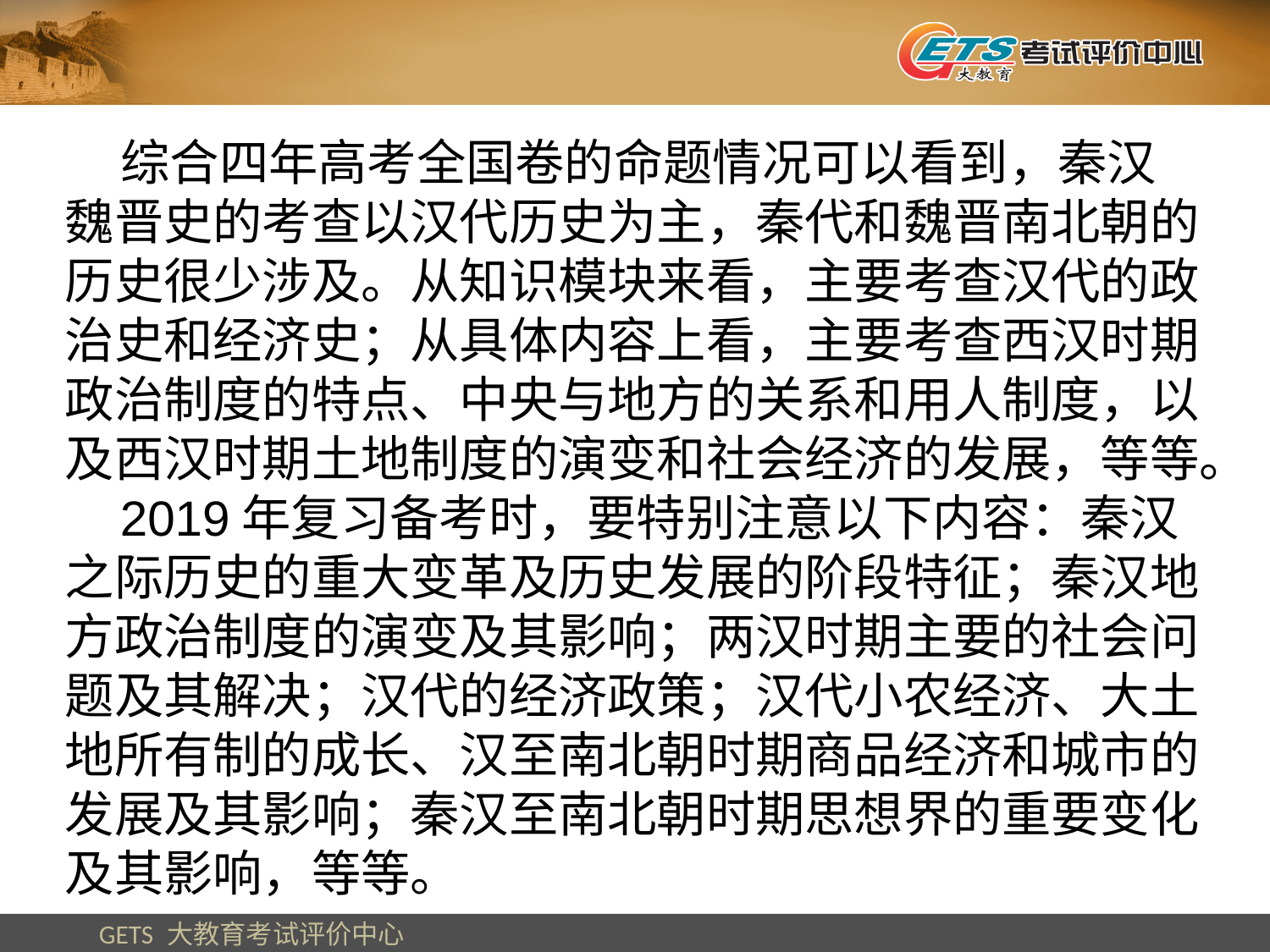

综合四年高考全国卷的命题情况可以看到，秦汉魏晋史的考查以汉代历史为主，秦代和魏晋南北朝的历史很少涉及。从知识模块来看，主要考查汉代的政治史和经济史；从具体内容上看，主要考查西汉时期政治制度的特点、中央与地方的关系和用人制度，以及西汉时期土地制度的演变和社会经济的发展，等等。
    2019年复习备考时，要特别注意以下内容：秦汉之际历史的重大变革及历史发展的阶段特征；秦汉地方政治制度的演变及其影响；两汉时期主要的社会问题及其解决；汉代的经济政策；汉代小农经济、大土地所有制的成长、汉至南北朝时期商品经济和城市的发展及其影响；秦汉至南北朝时期思想界的重要变化及其影响，等等。